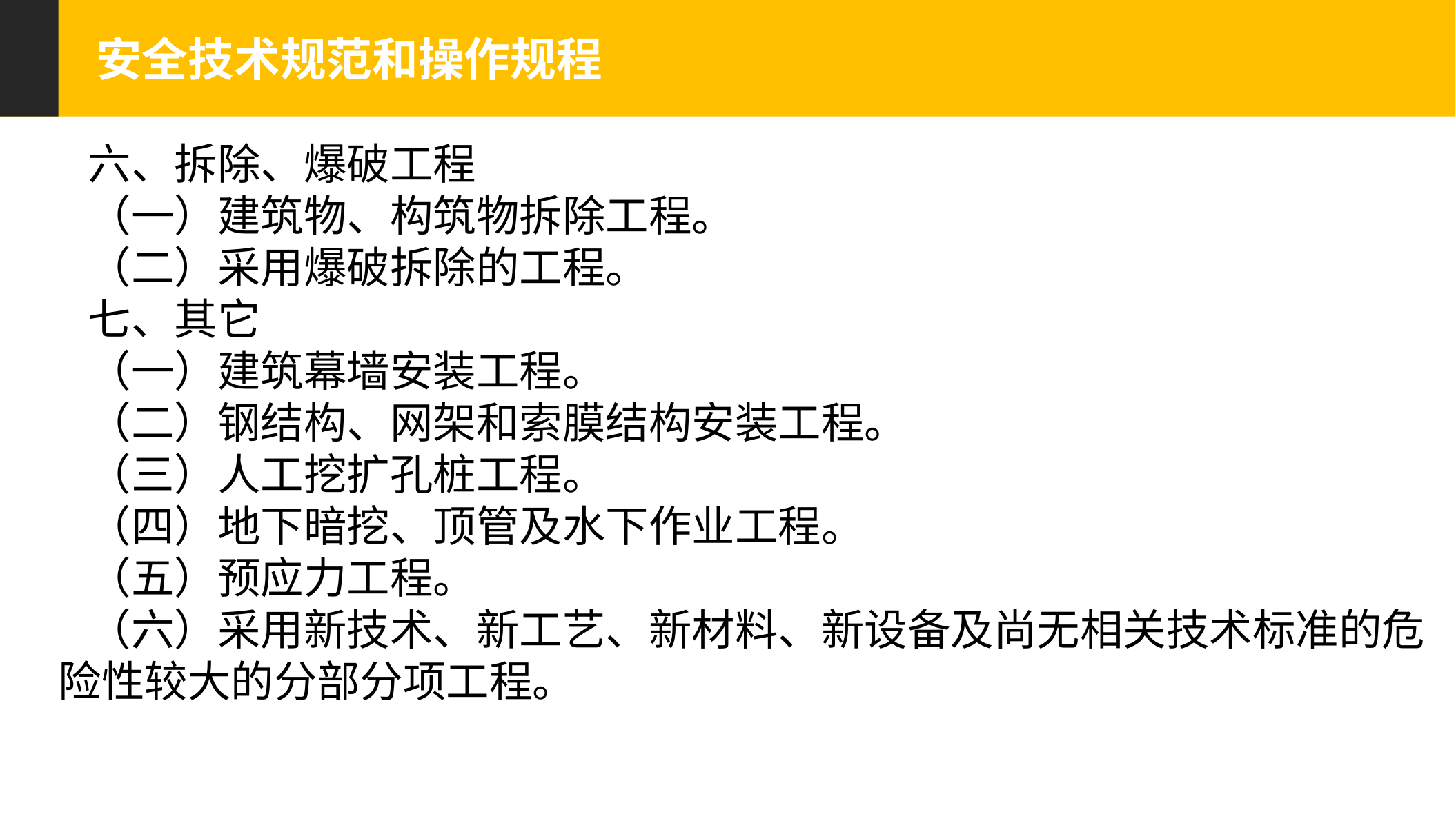

安全技术规范和操作规程
  六、拆除、爆破工程
  （一）建筑物、构筑物拆除工程。
  （二）采用爆破拆除的工程。
  七、其它
  （一）建筑幕墙安装工程。
  （二）钢结构、网架和索膜结构安装工程。
  （三）人工挖扩孔桩工程。
  （四）地下暗挖、顶管及水下作业工程。
  （五）预应力工程。
  （六）采用新技术、新工艺、新材料、新设备及尚无相关技术标准的危险性较大的分部分项工程。